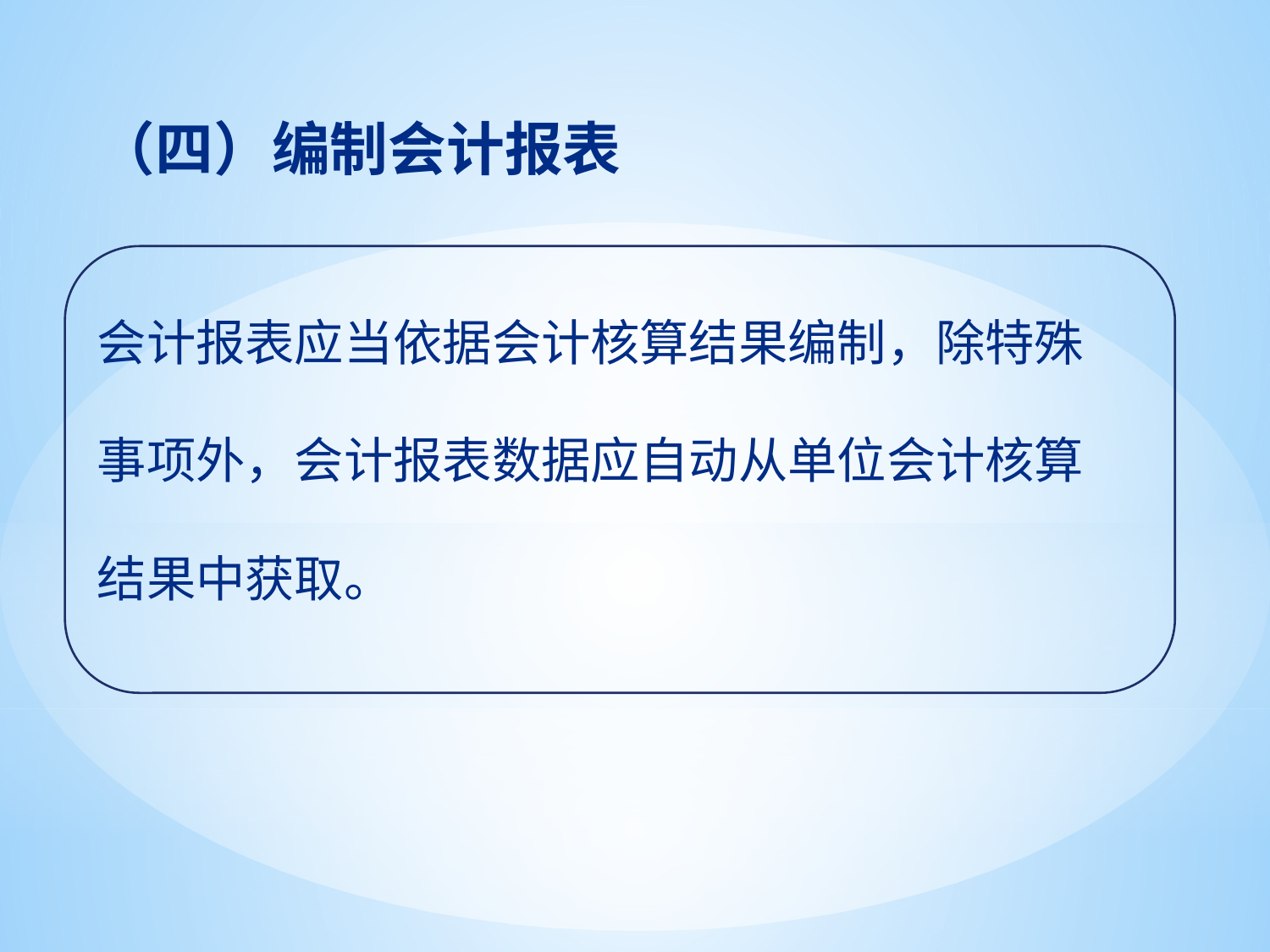

（四）编制会计报表

会计报表应当依据会计核算结果编制，除特殊事项外，会计报表数据应自动从单位会计核算结果中获取。